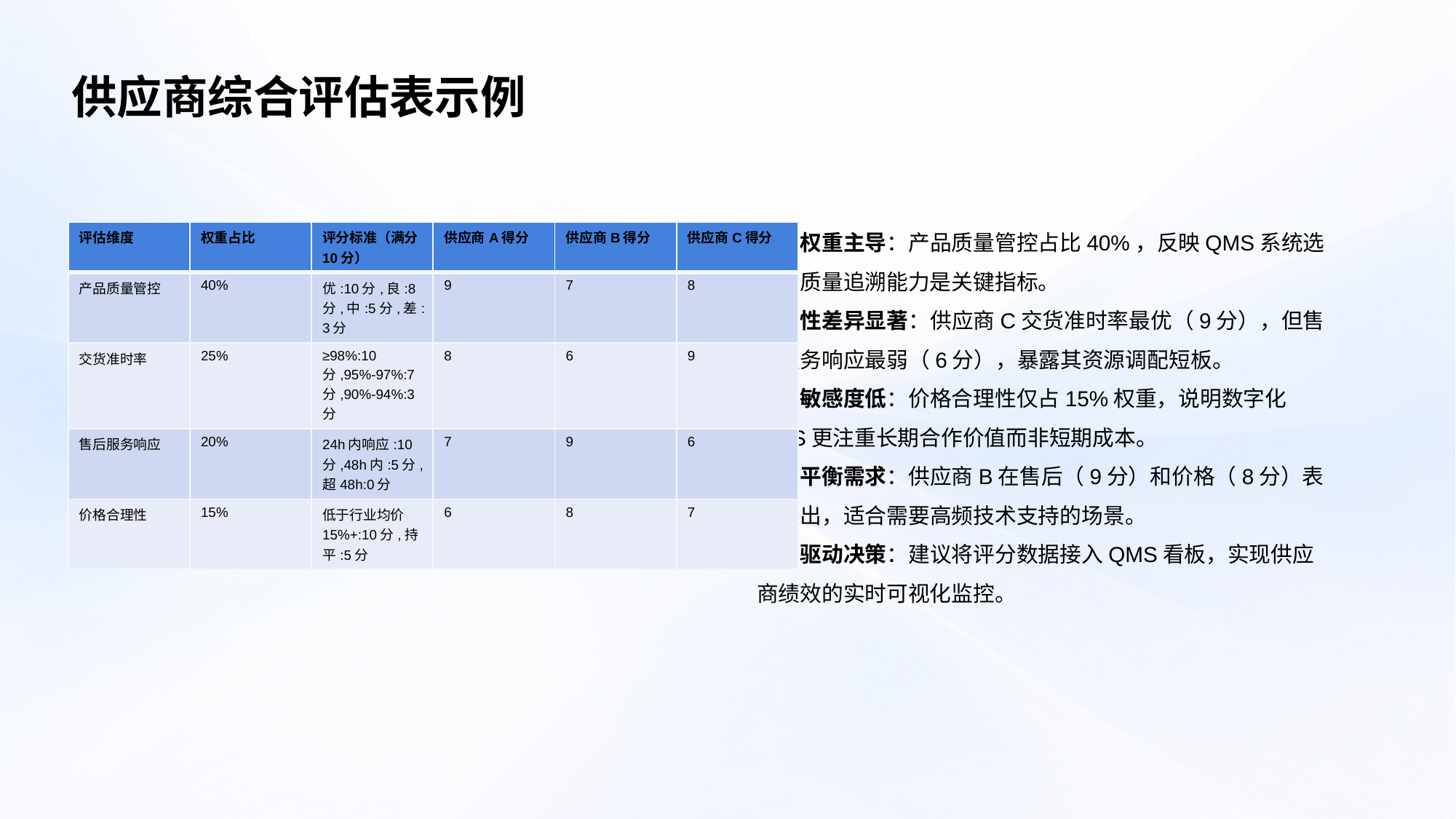

供应商综合评估表示例
质量权重主导：产品质量管控占比40%，反映QMS系统选型中质量追溯能力是关键指标。
时效性差异显著：供应商C交货准时率最优（9分），但售后服务响应最弱（6分），暴露其资源调配短板。
价格敏感度低：价格合理性仅占15%权重，说明数字化QMS更注重长期合作价值而非短期成本。
动态平衡需求：供应商B在售后（9分）和价格（8分）表现突出，适合需要高频技术支持的场景。
数据驱动决策：建议将评分数据接入QMS看板，实现供应商绩效的实时可视化监控。
| 评估维度 | 权重占比 | 评分标准（满分10分） | 供应商A得分 | 供应商B得分 | 供应商C得分 |
| --- | --- | --- | --- | --- | --- |
| 产品质量管控 | 40% | 优:10分,良:8分,中:5分,差:3分 | 9 | 7 | 8 |
| 交货准时率 | 25% | ≥98%:10分,95%-97%:7分,90%-94%:3分 | 8 | 6 | 9 |
| 售后服务响应 | 20% | 24h内响应:10分,48h内:5分,超48h:0分 | 7 | 9 | 6 |
| 价格合理性 | 15% | 低于行业均价15%+:10分,持平:5分 | 6 | 8 | 7 |